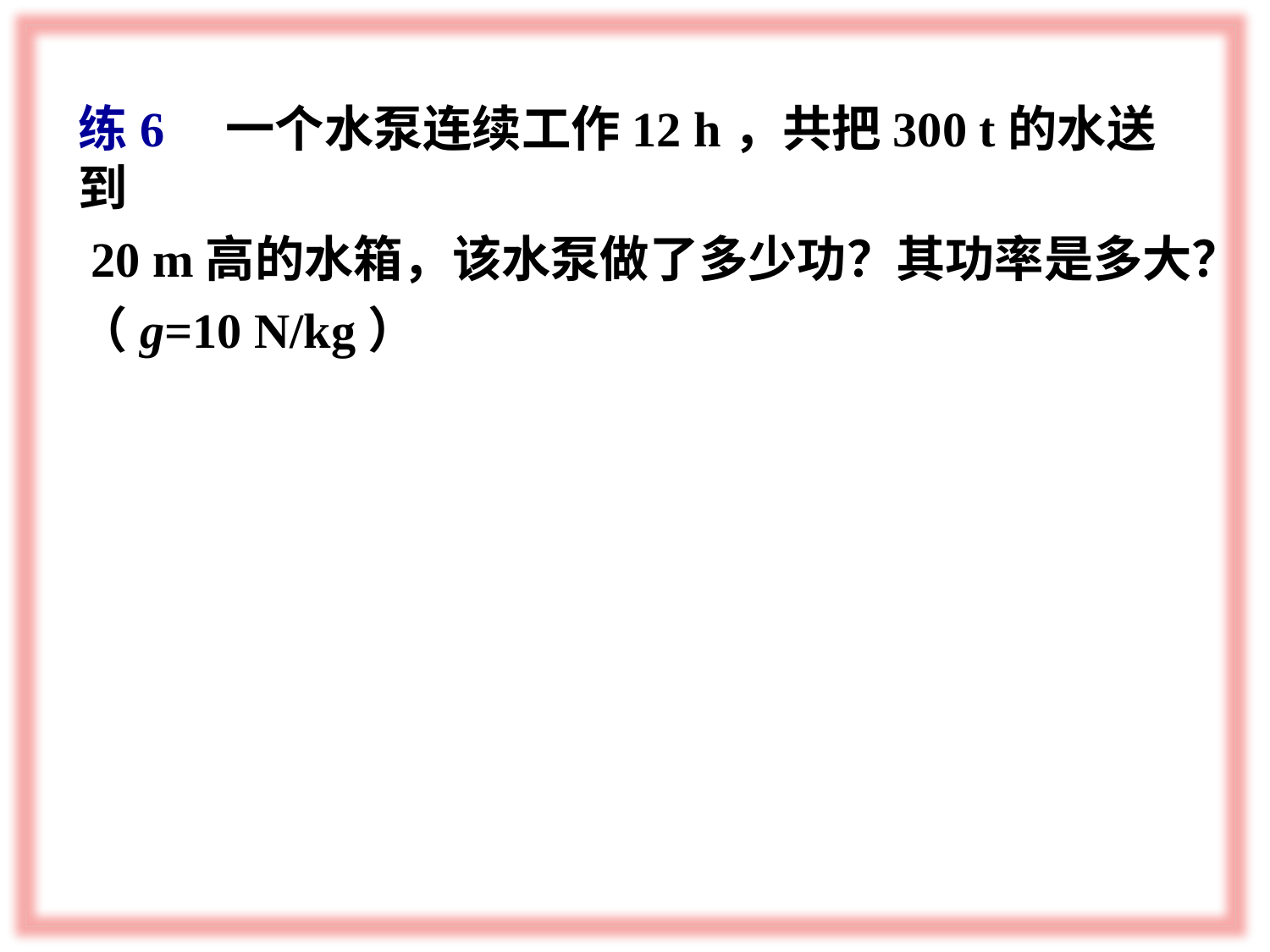

练6　一个水泵连续工作12 h，共把300 t的水送到
 20 m高的水箱，该水泵做了多少功？其功率是多大？（g=10 N/kg）